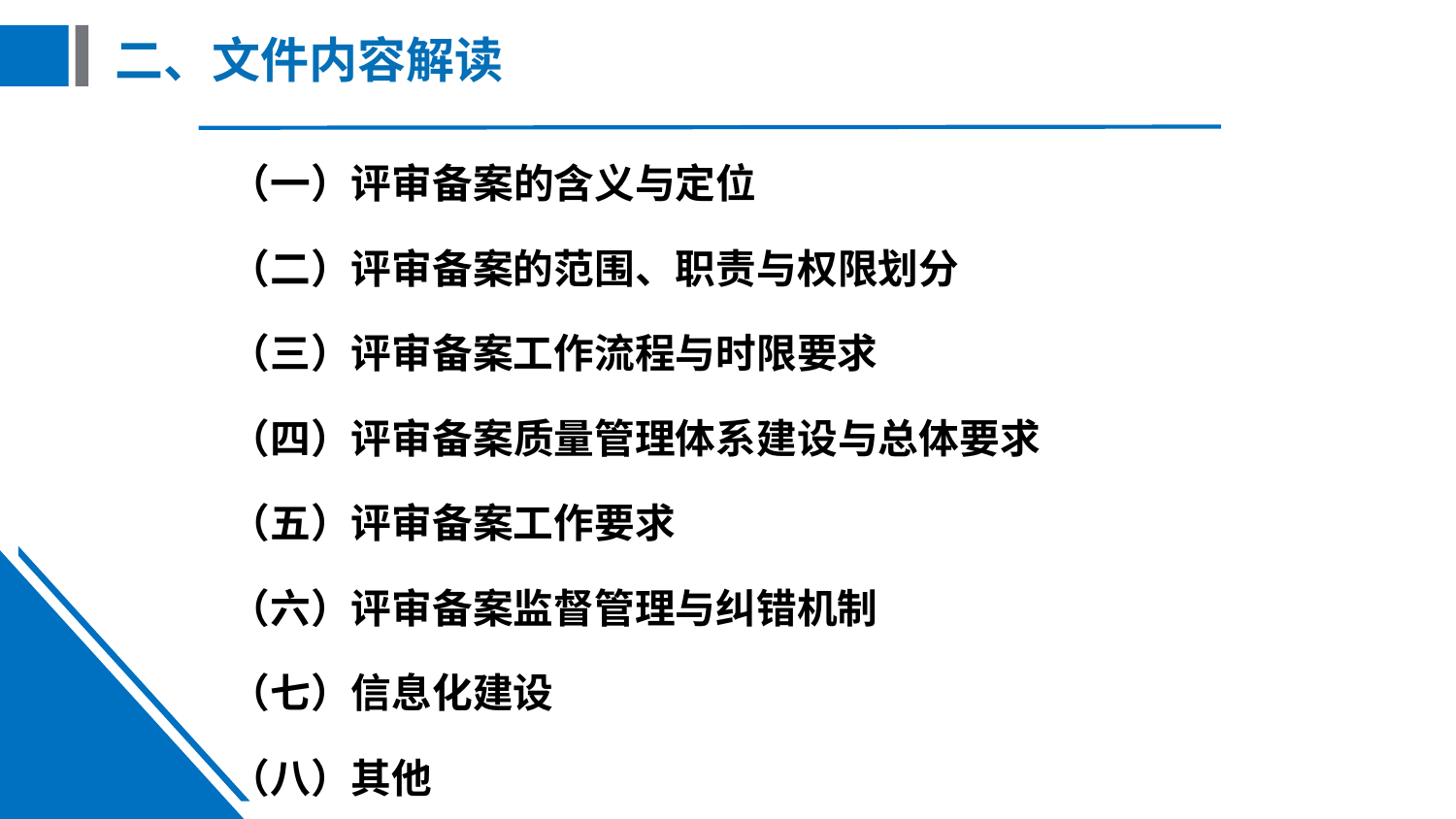

# 二、文件内容解读
（一）评审备案的含义与定位
（二）评审备案的范围、职责与权限划分
（三）评审备案工作流程与时限要求
（四）评审备案质量管理体系建设与总体要求
（五）评审备案工作要求
（六）评审备案监督管理与纠错机制
（七）信息化建设
（八）其他
11